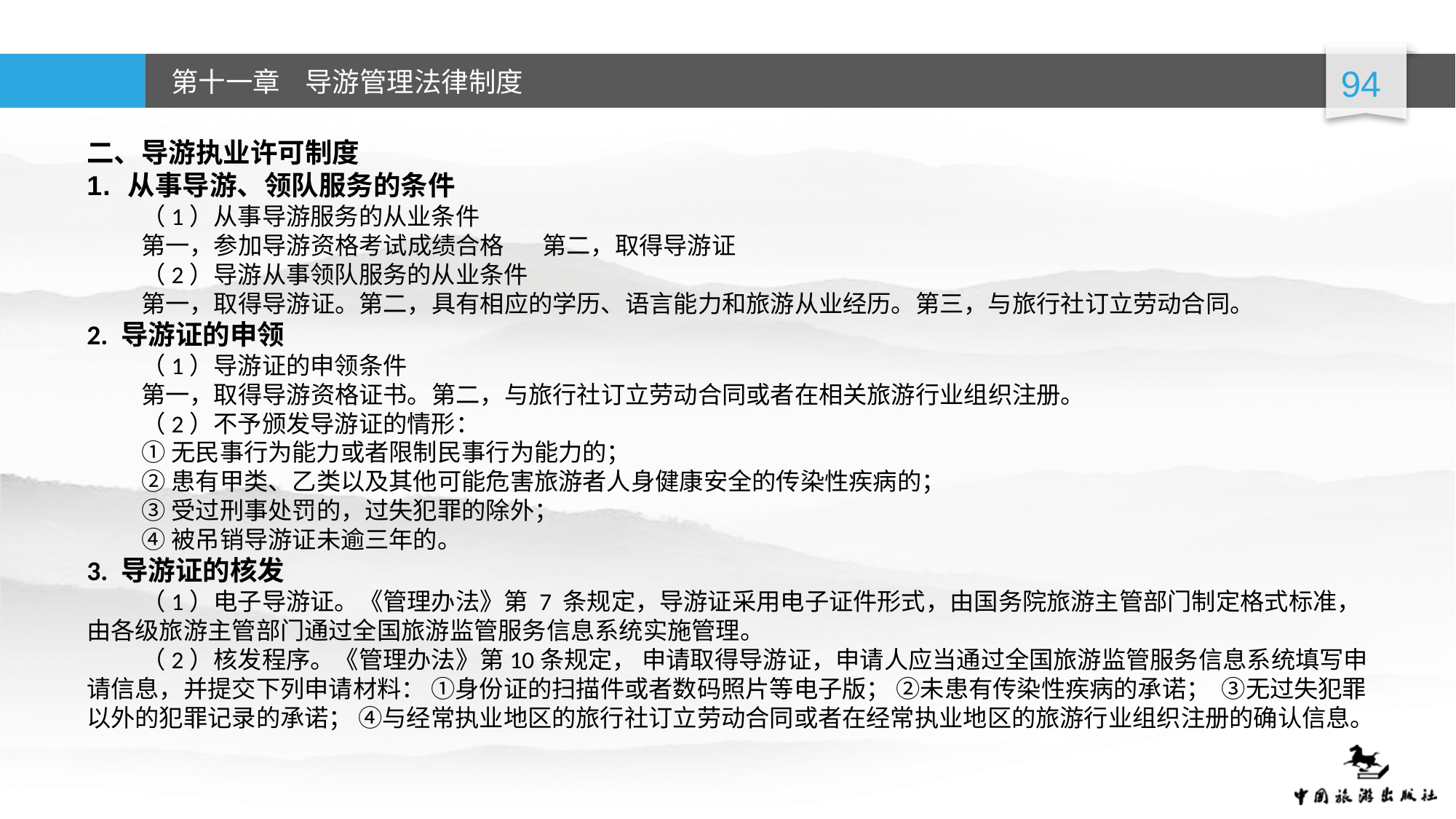

二、导游执业许可制度
从事导游、领队服务的条件
（1）从事导游服务的从业条件
第一，参加导游资格考试成绩合格       第二，取得导游证
（2）导游从事领队服务的从业条件
第一，取得导游证。第二，具有相应的学历、语言能力和旅游从业经历。第三，与旅行社订立劳动合同。
2. 导游证的申领
（1）导游证的申领条件
第一，取得导游资格证书。第二，与旅行社订立劳动合同或者在相关旅游行业组织注册。
（2）不予颁发导游证的情形：
①无民事行为能力或者限制民事行为能力的；
②患有甲类、乙类以及其他可能危害旅游者人身健康安全的传染性疾病的；
③受过刑事处罚的，过失犯罪的除外；
④被吊销导游证未逾三年的。
3. 导游证的核发
（1）电子导游证。《管理办法》第 7 条规定，导游证采用电子证件形式，由国务院旅游主管部门制定格式标准，由各级旅游主管部门通过全国旅游监管服务信息系统实施管理。
（2）核发程序。《管理办法》第10条规定， 申请取得导游证，申请人应当通过全国旅游监管服务信息系统填写申请信息，并提交下列申请材料： ①身份证的扫描件或者数码照片等电子版； ②未患有传染性疾病的承诺；  ③无过失犯罪以外的犯罪记录的承诺； ④与经常执业地区的旅行社订立劳动合同或者在经常执业地区的旅游行业组织注册的确认信息。